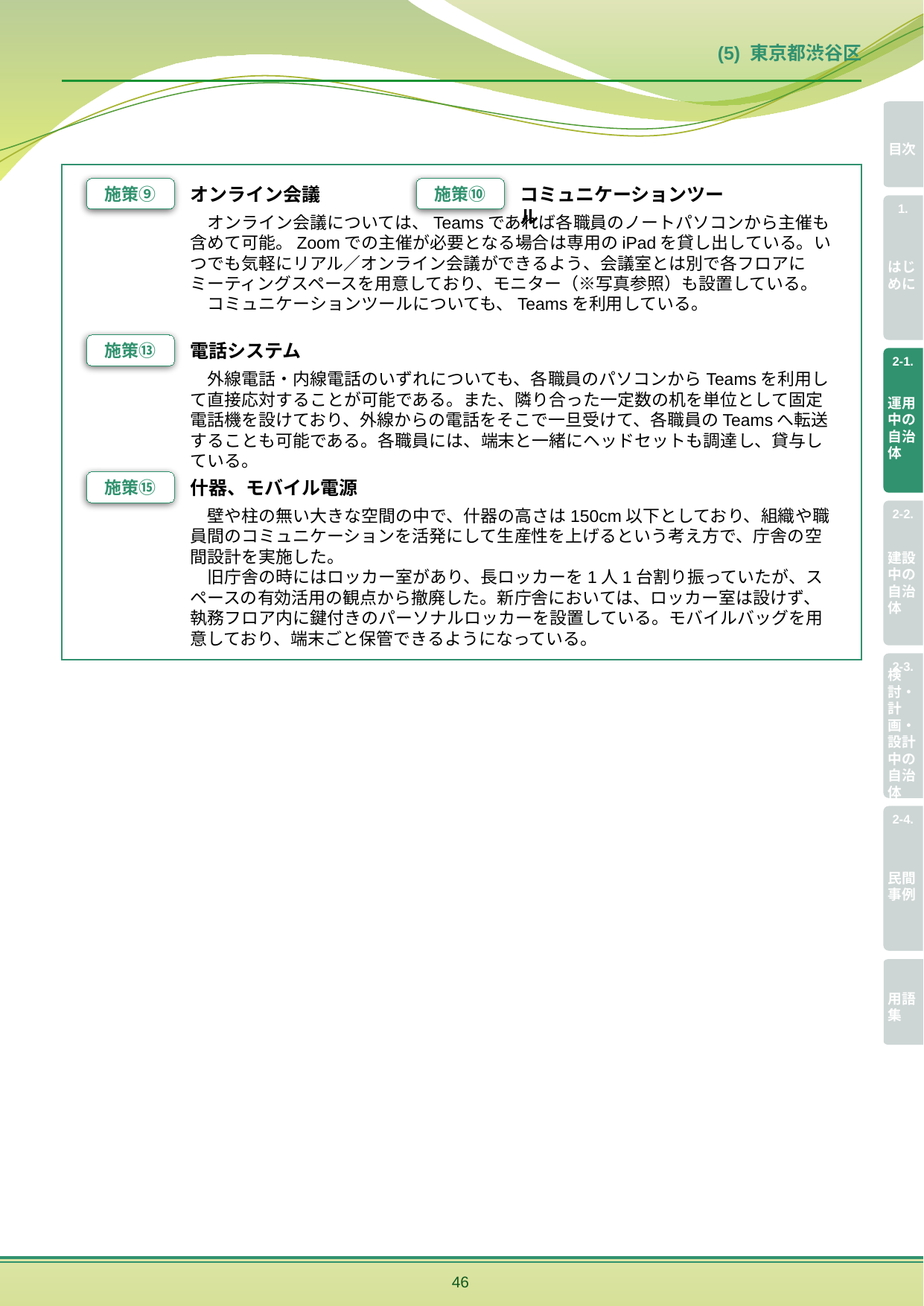

(5) 東京都渋谷区

施策⑨
施策⑩
オンライン会議
コミュニケーションツール
オンライン会議については、Teamsであれば各職員のノートパソコンから主催も含めて可能。Zoomでの主催が必要となる場合は専用のiPadを貸し出している。いつでも気軽にリアル／オンライン会議ができるよう、会議室とは別で各フロアにミーティングスペースを用意しており、モニター（※写真参照）も設置している。
コミュニケーションツールについても、Teamsを利用している。

施策⑬
電話システム
外線電話・内線電話のいずれについても、各職員のパソコンからTeamsを利用して直接応対することが可能である。また、隣り合った一定数の机を単位として固定電話機を設けており、外線からの電話をそこで一旦受けて、各職員のTeamsへ転送することも可能である。各職員には、端末と一緒にヘッドセットも調達し、貸与している。
施策⑮
什器、モバイル電源
壁や柱の無い大きな空間の中で、什器の高さは150cm以下としており、組織や職員間のコミュニケーションを活発にして生産性を上げるという考え方で、庁舎の空間設計を実施した。
旧庁舎の時にはロッカー室があり、長ロッカーを1人1台割り振っていたが、スペースの有効活用の観点から撤廃した。新庁舎においては、ロッカー室は設けず、執務フロア内に鍵付きのパーソナルロッカーを設置している。モバイルバッグを用意しており、端末ごと保管できるようになっている。
46